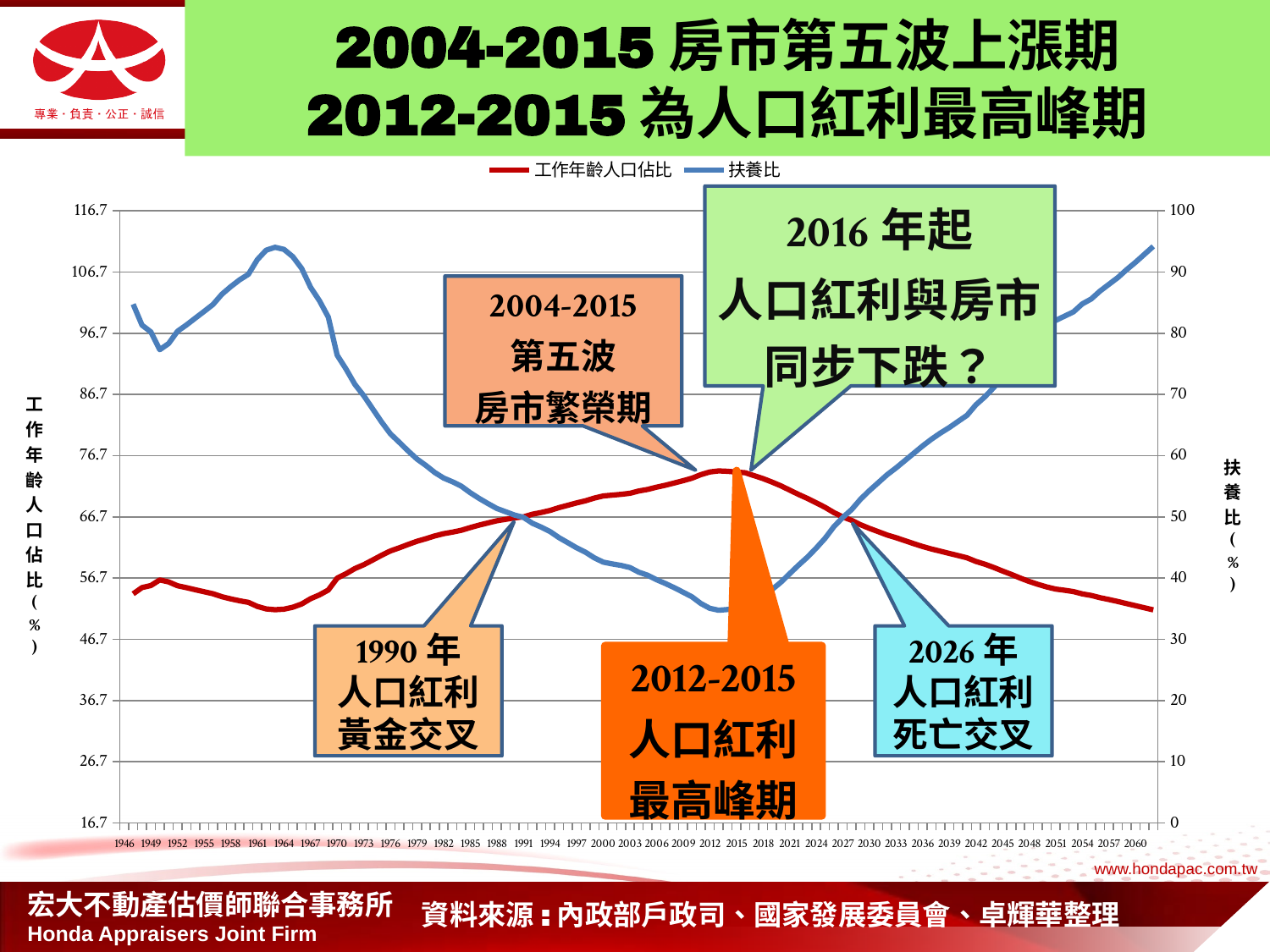

# 2004-2015房市第五波上漲期 2012-2015為人口紅利最高峰期

### Chart

| Category | 工作年齡人口佔比 | 扶養比 |
|---|---|---|
| 1946 | None | None |
| 1947 | 54.13 | 84.75 |
| 1948 | 55.15 | 81.33 |
| 1949 | 55.48 | 80.23 |
| 1950 | 56.4 | 77.32 |
| 1951 | 56.08 | 78.32 |
| 1952 | 55.45 | 80.33 |
| 1953 | 55.14 | 81.35 |
| 1954 | 54.8 | 82.47 |
| 1955 | 54.47 | 83.57 |
| 1956 | 54.14 | 84.7 |
| 1957 | 53.66000000000001 | 86.36999999999999 |
| 1958 | 53.3 | 87.61 |
| 1959 | 52.99 | 88.73 |
| 1960 | 52.73000000000001 | 89.64 |
| 1961 | 52.07 | 92.04 |
| 1962 | 51.66000000000001 | 93.58 |
| 1963 | 51.53 | 94.05 |
| 1964 | 51.62000000000001 | 93.71000000000002 |
| 1965 | 51.94 | 92.52 |
| 1966 | 52.47 | 90.58 |
| 1967 | 53.33 | 87.52 |
| 1968 | 53.96 | 85.32 |
| 1969 | 54.75 | 82.64999999999999 |
| 1970 | 56.68 | 76.43 |
| 1971 | 57.42 | 74.16 |
| 1972 | 58.26000000000001 | 71.64999999999999 |
| 1973 | 58.89 | 69.8 |
| 1974 | 59.65 | 67.66 |
| 1975 | 60.42 | 65.52 |
| 1976 | 61.13 | 63.58 |
| 1977 | 61.65 | 62.2 |
| 1978 | 62.19000000000001 | 60.78 |
| 1979 | 62.72000000000001 | 59.45 |
| 1980 | 63.13 | 58.41 |
| 1981 | 63.59 | 57.26000000000001 |
| 1982 | 63.96 | 56.35 |
| 1983 | 64.21 | 55.74 |
| 1984 | 64.51 | 55.02 |
| 1985 | 64.95 | 53.96 |
| 1986 | 65.35 | 53.03 |
| 1987 | 65.71 | 52.18 |
| 1988 | 66.06 | 51.37 |
| 1989 | 66.3 | 50.83 |
| 1990 | 66.54 | 50.29000000000001 |
| 1991 | 66.7 | 49.93 |
| 1992 | 67.13 | 48.96 |
| 1993 | 67.42 | 48.33 |
| 1994 | 67.75 | 47.6 |
| 1995 | 68.21 | 46.61 |
| 1996 | 68.6 | 45.77800000000001 |
| 1997 | 68.99 | 44.94 |
| 1998 | 69.34 | 44.22000000000001 |
| 1999 | 69.79 | 43.3 |
| 2000 | 70.13 | 42.6 |
| 2001 | 70.26 | 42.32 |
| 2002 | 70.39 | 42.07 |
| 2003 | 70.56 | 41.72000000000001 |
| 2004 | 70.94000000000003 | 40.97 |
| 2005 | 71.19 | 40.47 |
| 2006 | 71.56 | 39.74 |
| 2007 | 71.88 | 39.12000000000001 |
| 2008 | 72.24 | 38.43 |
| 2009 | 72.61999999999999 | 37.7 |
| 2010 | 73.03 | 36.94 |
| 2011 | 73.61 | 35.85 |
| 2012 | 74.04 | 35.07 |
| 2013 | 74.22 | 34.75 |
| 2014 | 74.14999999999999 | 34.86 |
| 2015 | 74.03 | 35.08 |
| 2016 | 73.92 | 35.28 |
| 2017 | 73.44500000000001 | 36.2 |
| 2018 | 72.96700000000003 | 37.0 |
| 2019 | 72.41000000000003 | 38.1 |
| 2020 | 71.795 | 39.300000000000004 |
| 2021 | 71.093 | 40.7 |
| 2022 | 70.38 | 42.1 |
| 2023 | 69.731 | 43.4 |
| 2024 | 69.012 | 44.9 |
| 2025 | 68.258 | 46.5 |
| 2026 | 67.405 | 48.4 |
| 2027 | 66.695 | 49.9 |
| 2028 | 66.13899999999998 | 51.2 |
| 2029 | 65.42 | 52.9 |
| 2030 | 64.82 | 54.3 |
| 2031 | 64.28 | 55.6 |
| 2032 | 63.73800000000006 | 56.9 |
| 2033 | 63.304 | 58.0 |
| 2034 | 62.812 | 59.2 |
| 2035 | 62.328 | 60.4 |
| 2036 | 61.862 | 61.6 |
| 2037 | 61.45 | 62.7 |
| 2038 | 61.09 | 63.7 |
| 2039 | 60.73600000000001 | 64.6 |
| 2040 | 60.383 | 65.6 |
| 2041 | 60.014 | 66.6 |
| 2042 | 59.42800000000001 | 68.3 |
| 2043 | 58.978 | 69.6 |
| 2044 | 58.446000000000005 | 71.1 |
| 2045 | 57.86 | 72.8 |
| 2046 | 57.301 | 74.5 |
| 2047 | 56.711000000000006 | 76.3 |
| 2048 | 56.154 | 78.1 |
| 2049 | 55.679 | 79.6 |
| 2050 | 55.243 | 81.0 |
| 2051 | 54.905 | 82.1 |
| 2052 | 54.71800000000001 | 82.8 |
| 2053 | 54.491 | 83.5 |
| 2054 | 54.117000000000004 | 84.8 |
| 2055 | 53.868 | 85.6 |
| 2056 | 53.501000000000005 | 86.9 |
| 2057 | 53.19800000000026 | 88.0 |
| 2058 | 52.88099999999999 | 89.1 |
| 2059 | 52.531000000000006 | 90.4 |
| 2060 | 52.19600000000001 | 91.6 |
| 2061 | 51.847 | 92.9 |
1990年
人口紅利黃金交叉
2026年
人口紅利死亡交叉
資料來源:內政部戶政司、國家發展委員會、卓輝華整理